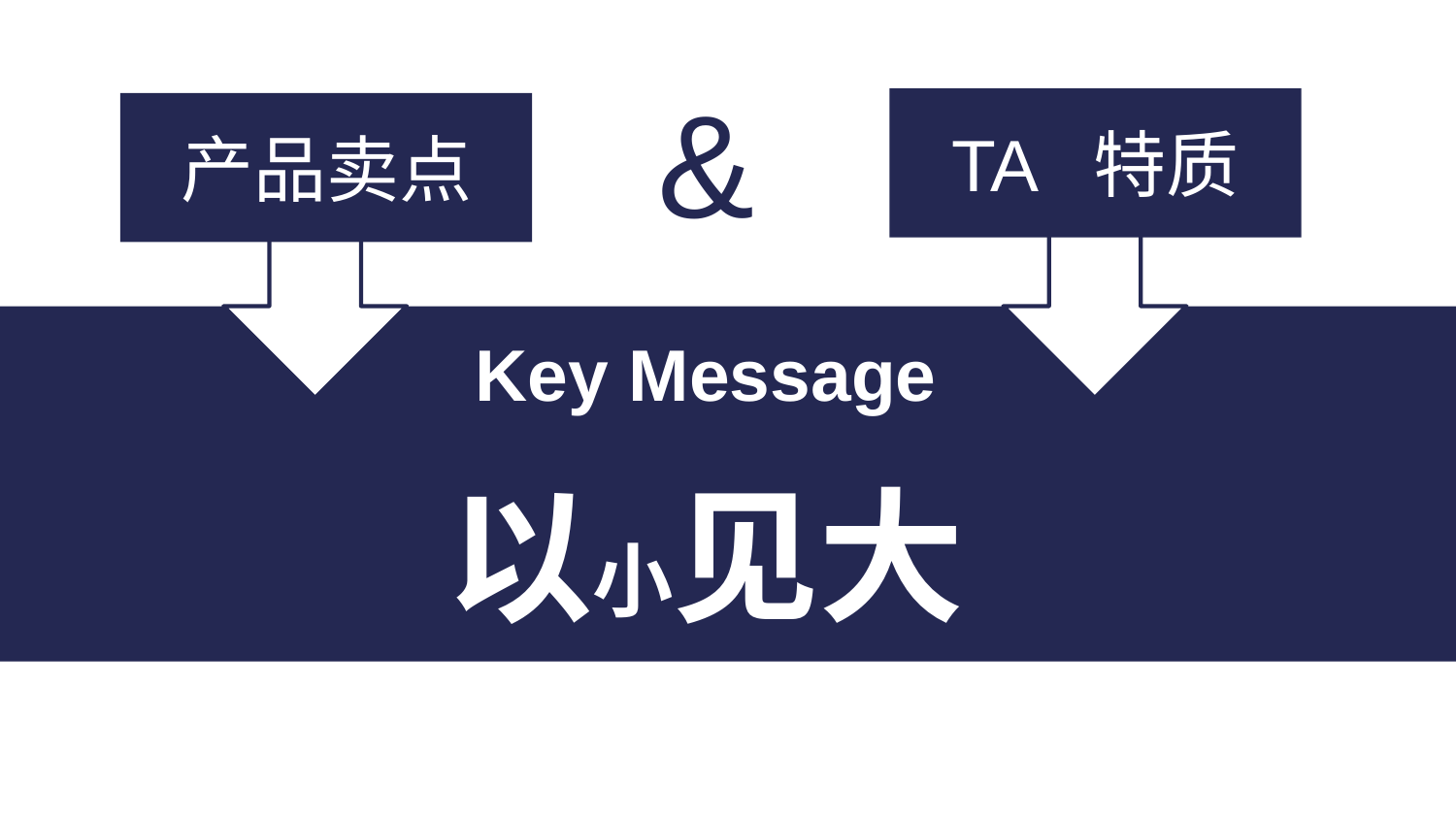

&
TA  特质
产品卖点

Key Message

以小见大